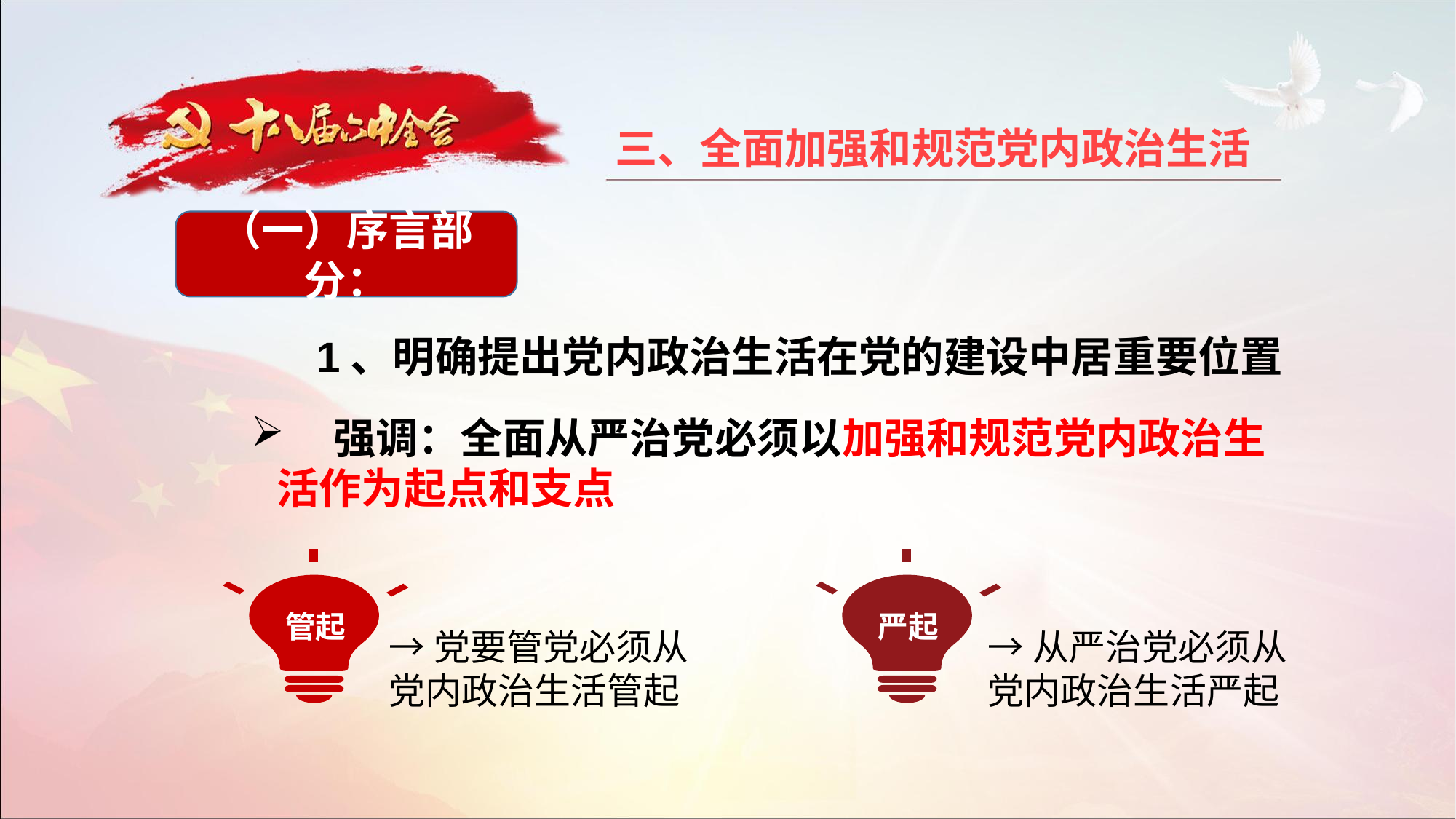

三、全面加强和规范党内政治生活
（一）序言部分：

1、明确提出党内政治生活在党的建设中居重要位置
    强调：全面从严治党必须以加强和规范党内政治生活作为起点和支点
管起
严起
→党要管党必须从党内政治生活管起
→从严治党必须从党内政治生活严起